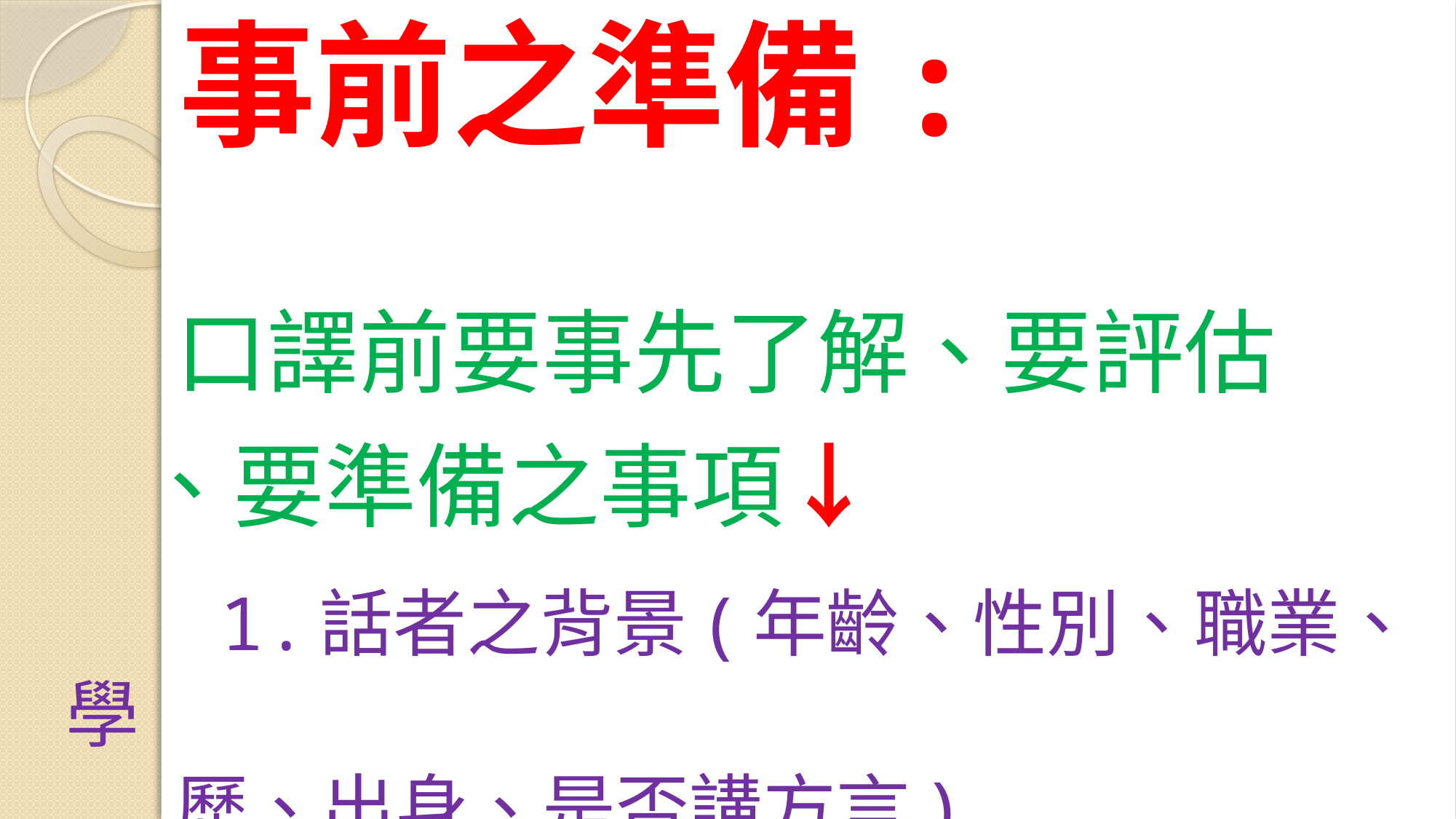

# 事前之準備:
  口譯前要事先了解、要評估
   、要準備之事項↓

   1.話者之背景(年齡、性別、職業、學
      歷、出身、是否講方言)
   2.是同步翻譯或逐句、逐段翻譯